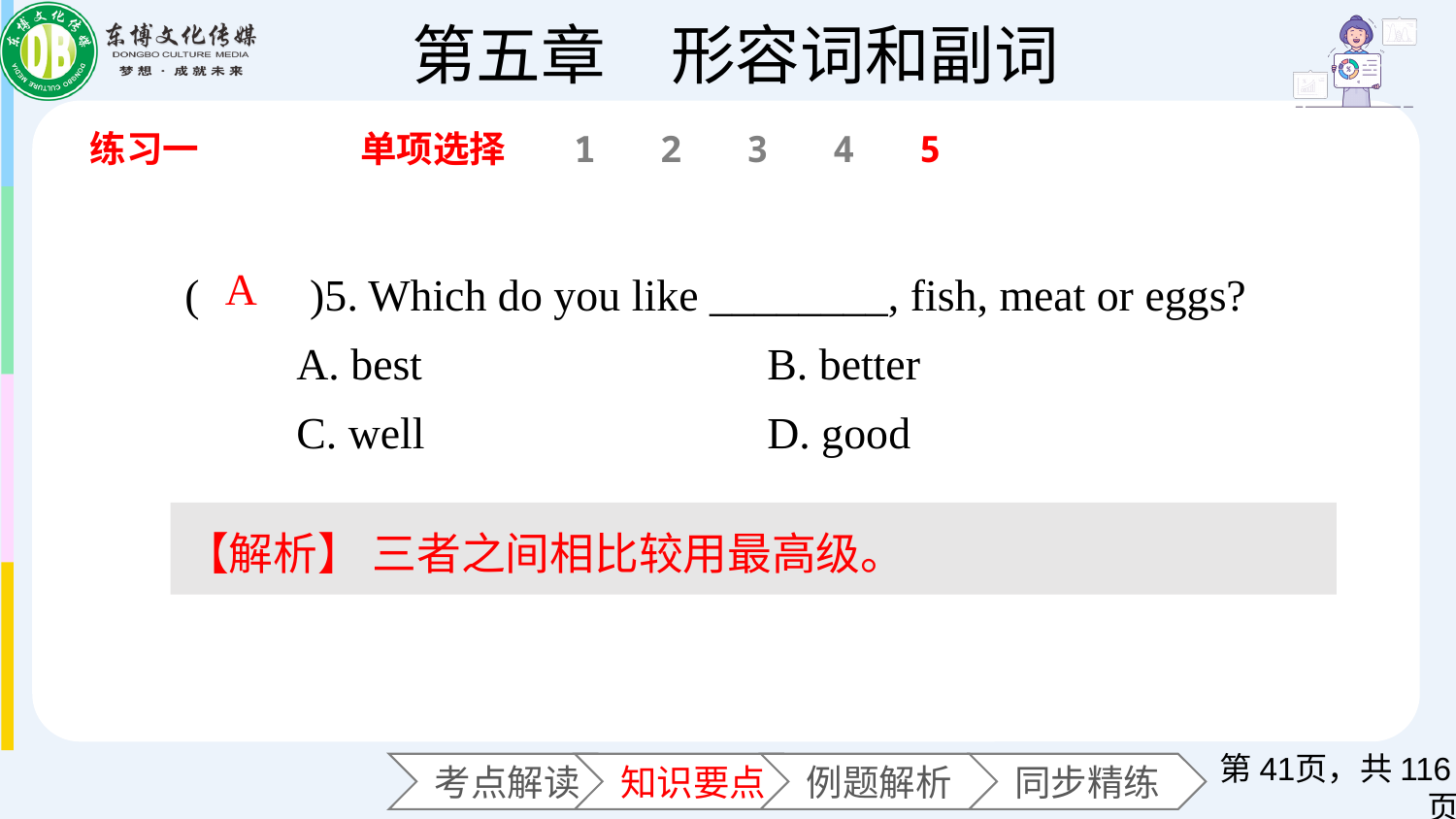

练习一
单项选择
1
2
3
4
5
(　　)5. Which do you like ________, fish, meat or eggs?
          A. best			B. better
          C. well			D. good
A
【解析】 三者之间相比较用最高级。
第41页，共116页